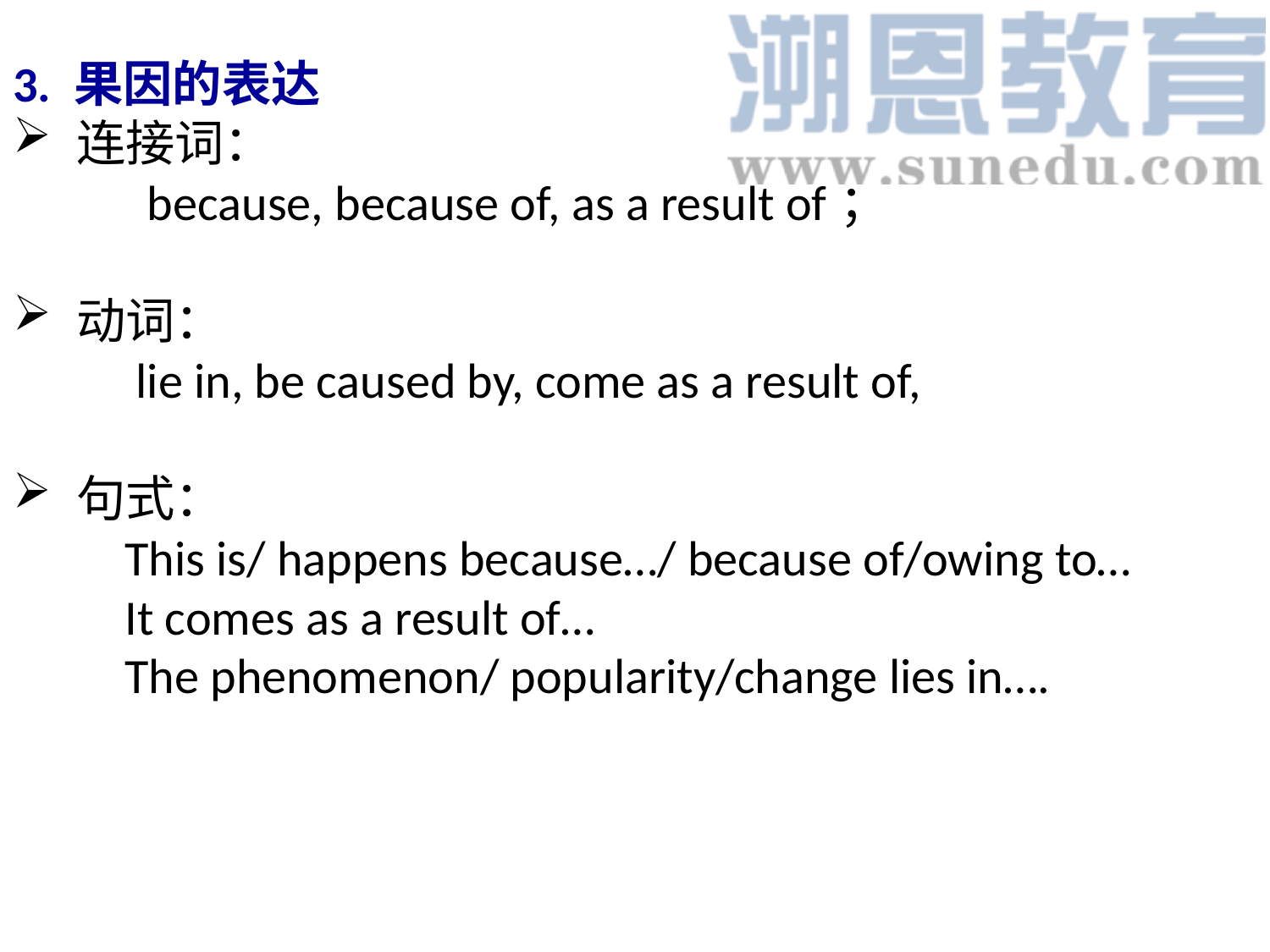

3. 果因的表达
连接词：
            because, because of, as a result of；

动词：
           lie in, be caused by, come as a result of,

句式：
          This is/ happens because…/ because of/owing to…
          It comes as a result of…
          The phenomenon/ popularity/change lies in….